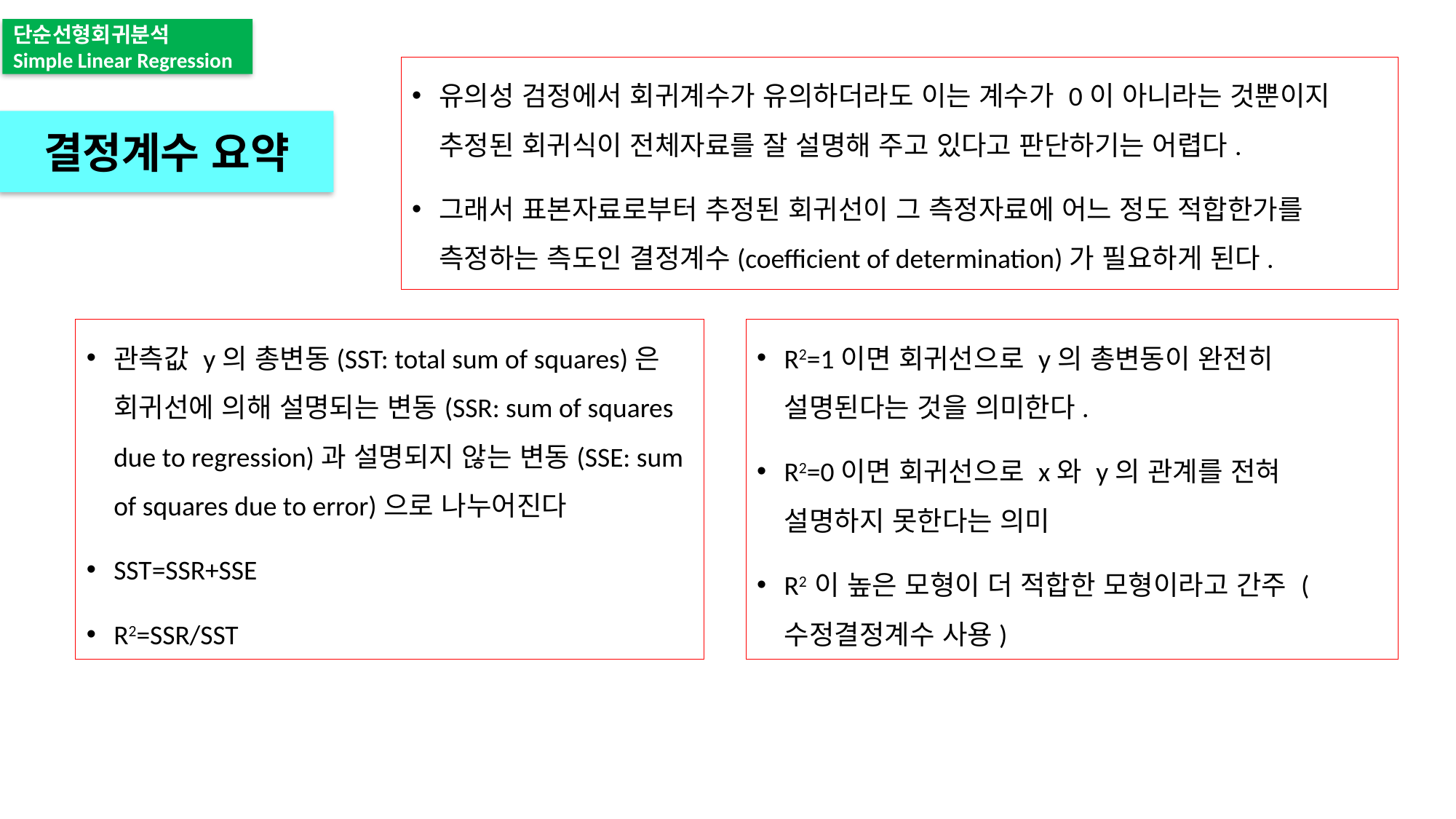

단순선형회귀분석
Simple Linear Regression
유의성 검정에서 회귀계수가 유의하더라도 이는 계수가 0이 아니라는 것뿐이지 추정된 회귀식이 전체자료를 잘 설명해 주고 있다고 판단하기는 어렵다.
그래서 표본자료로부터 추정된 회귀선이 그 측정자료에 어느 정도 적합한가를 측정하는 측도인 결정계수(coefficient of determination)가 필요하게 된다.
결정계수 요약
관측값 y의 총변동(SST: total sum of squares)은 회귀선에 의해 설명되는 변동(SSR: sum of squares due to regression)과 설명되지 않는 변동(SSE: sum of squares due to error)으로 나누어진다
SST=SSR+SSE
R2=SSR/SST
R2=1이면 회귀선으로 y의 총변동이 완전히 설명된다는 것을 의미한다.
R2=0이면 회귀선으로 x와 y의 관계를 전혀 설명하지 못한다는 의미
R2 이 높은 모형이 더 적합한 모형이라고 간주 (수정결정계수 사용)